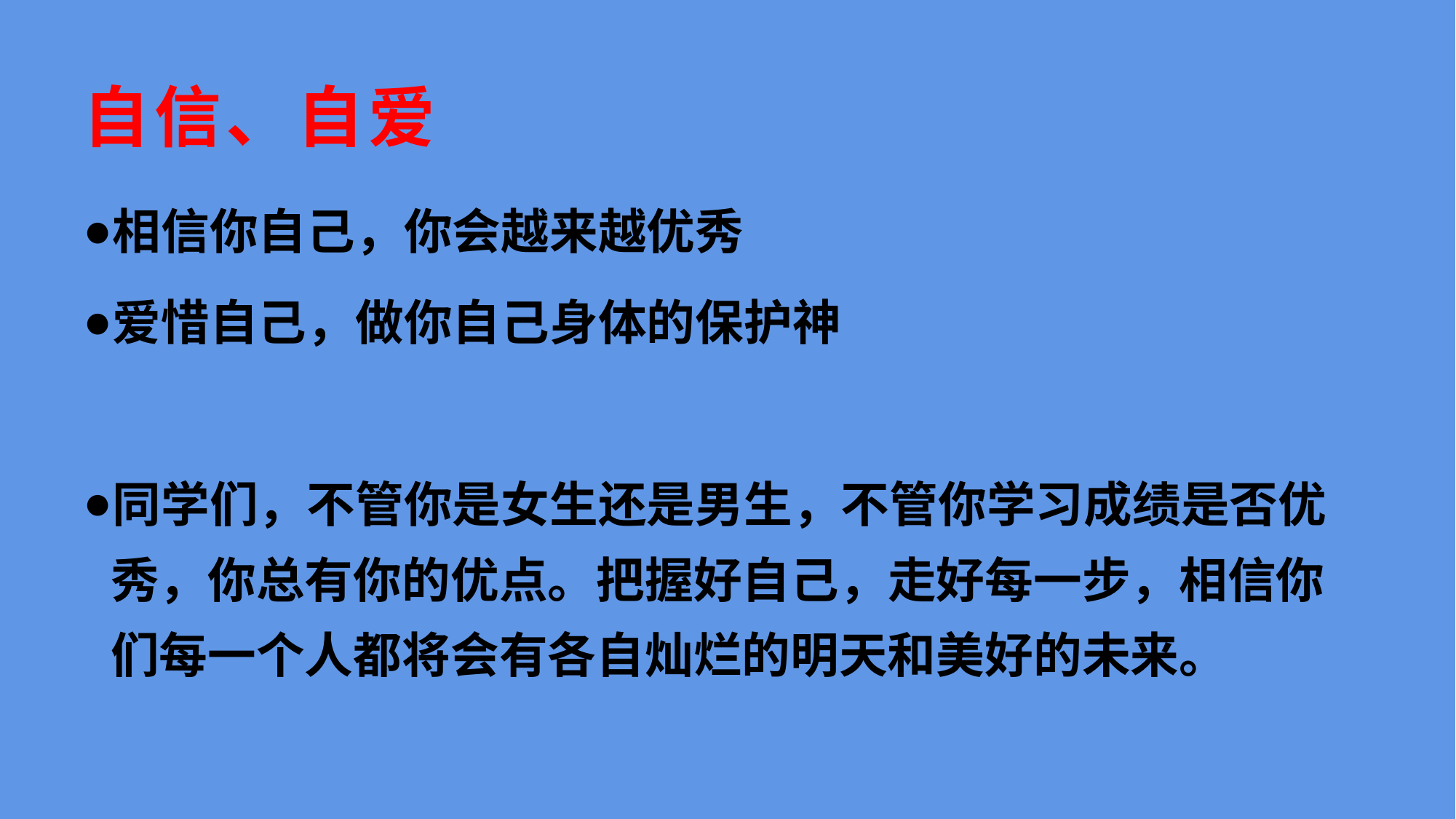

# 自信、自爱
相信你自己，你会越来越优秀
爱惜自己，做你自己身体的保护神

同学们，不管你是女生还是男生，不管你学习成绩是否优秀，你总有你的优点。把握好自己，走好每一步，相信你们每一个人都将会有各自灿烂的明天和美好的未来。